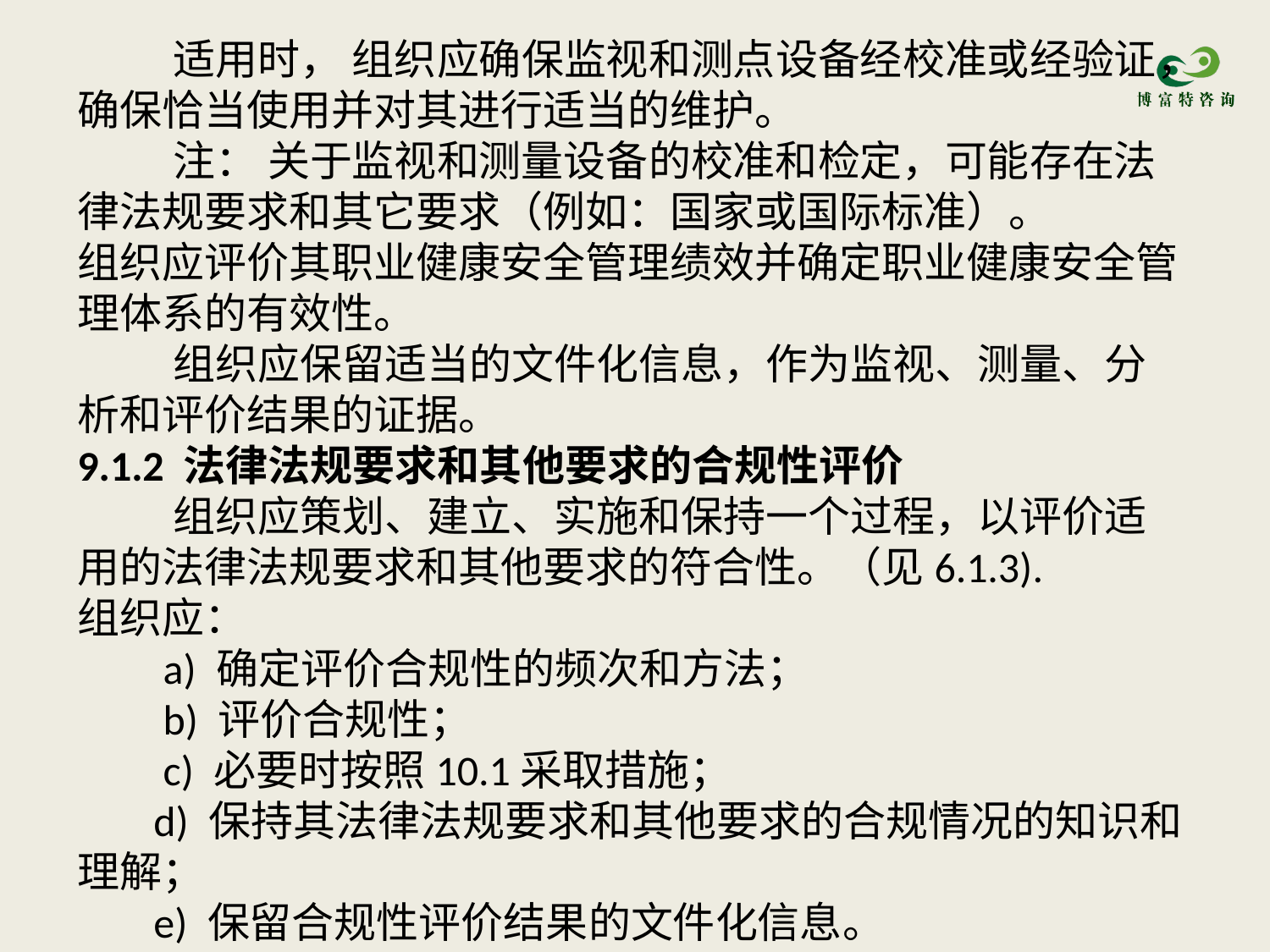

适用时， 组织应确保监视和测点设备经校准或经验证，确保恰当使用并对其进行适当的维护。
         注： 关于监视和测量设备的校准和检定，可能存在法律法规要求和其它要求（例如：国家或国际标准）。
组织应评价其职业健康安全管理绩效并确定职业健康安全管理体系的有效性。
         组织应保留适当的文件化信息，作为监视、测量、分析和评价结果的证据。
9.1.2 法律法规要求和其他要求的合规性评价
         组织应策划、建立、实施和保持一个过程，以评价适用的法律法规要求和其他要求的符合性。（见6.1.3).
组织应：
         a) 确定评价合规性的频次和方法；
         b) 评价合规性；
         c) 必要时按照10.1采取措施；
        d) 保持其法律法规要求和其他要求的合规情况的知识和理解；
        e) 保留合规性评价结果的文件化信息。